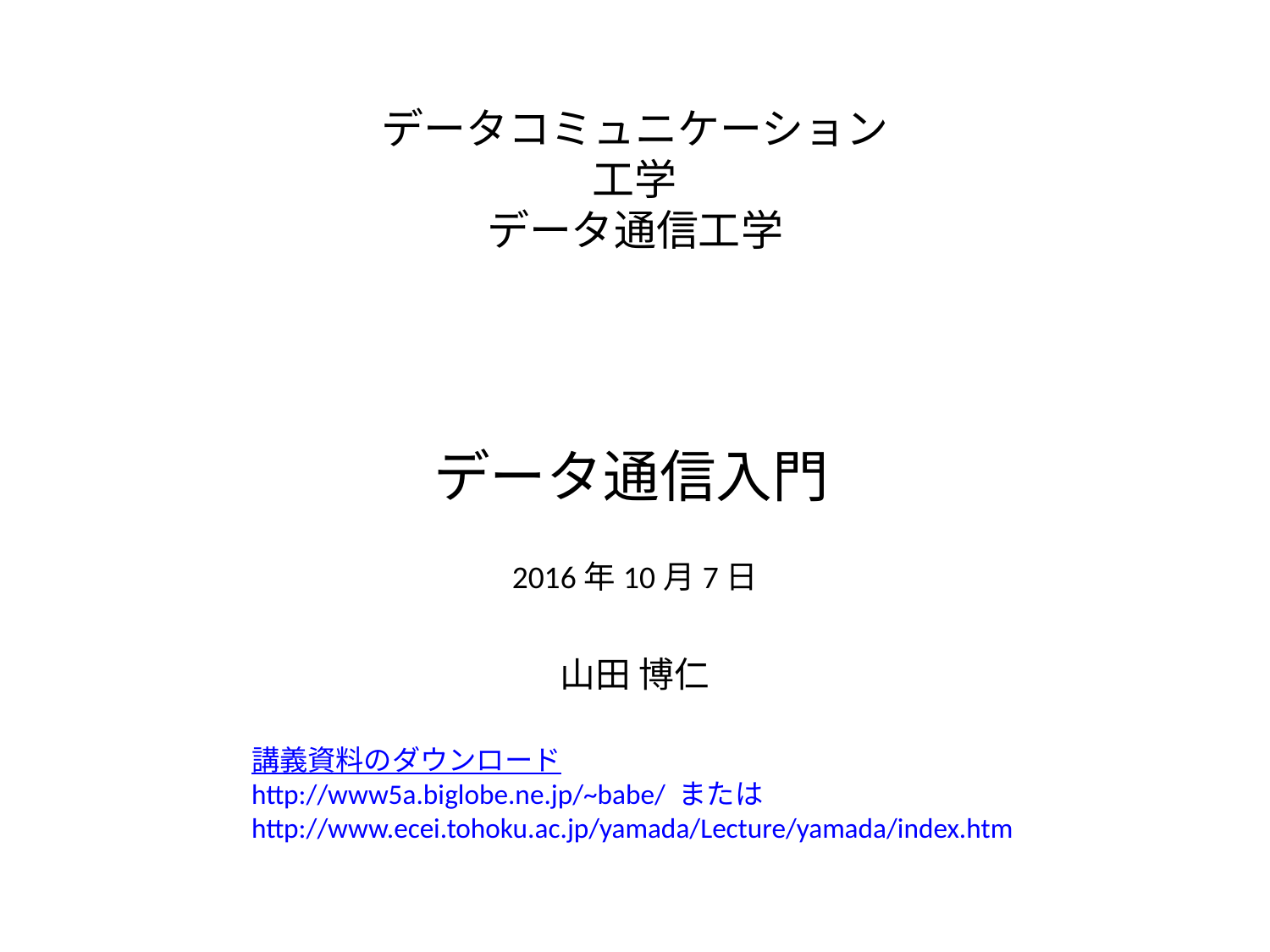

# データコミュニケーション工学 データ通信工学
データ通信入門
2016年10月7日
山田 博仁
講義資料のダウンロード
http://www5a.biglobe.ne.jp/~babe/ または
http://www.ecei.tohoku.ac.jp/yamada/Lecture/yamada/index.htm